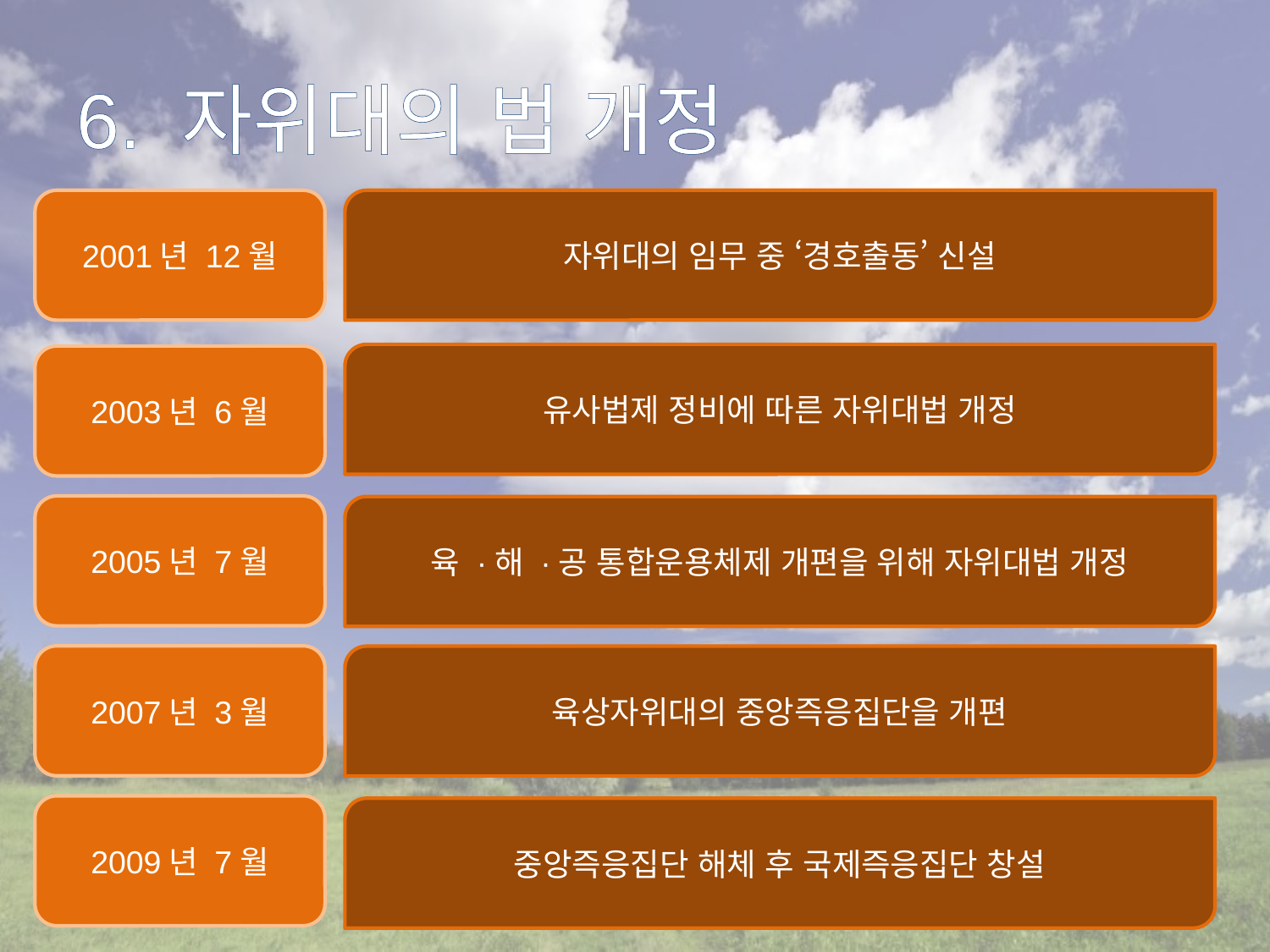

# 6. 자위대의 법 개정
2001년 12월
자위대의 임무 중 ‘경호출동’ 신설

유사법제 정비에 따른 자위대법 개정
2003년 6월
2005년 7월
육 ·해 ·공 통합운용체제 개편을 위해 자위대법 개정
2007년 3월
육상자위대의 중앙즉응집단을 개편
2009년 7월
중앙즉응집단 해체 후 국제즉응집단 창설